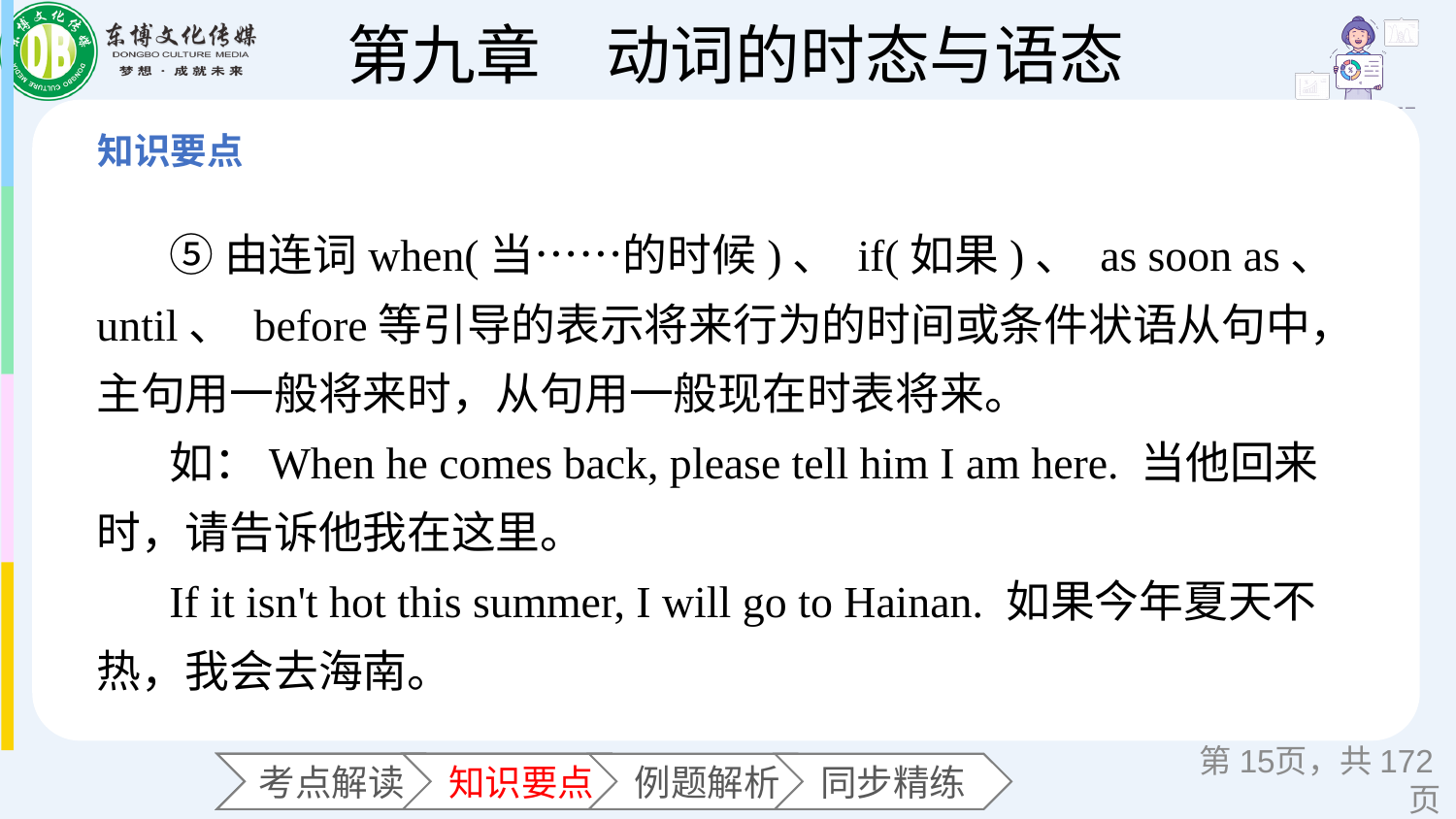

⑤由连词when(当……的时候)、 if(如果)、 as soon as、 until、 before等引导的表示将来行为的时间或条件状语从句中，主句用一般将来时，从句用一般现在时表将来。
如：When he comes back, please tell him I am here. 当他回来时，请告诉他我在这里。
If it isn't hot this summer, I will go to Hainan. 如果今年夏天不热，我会去海南。
第15页，共172页